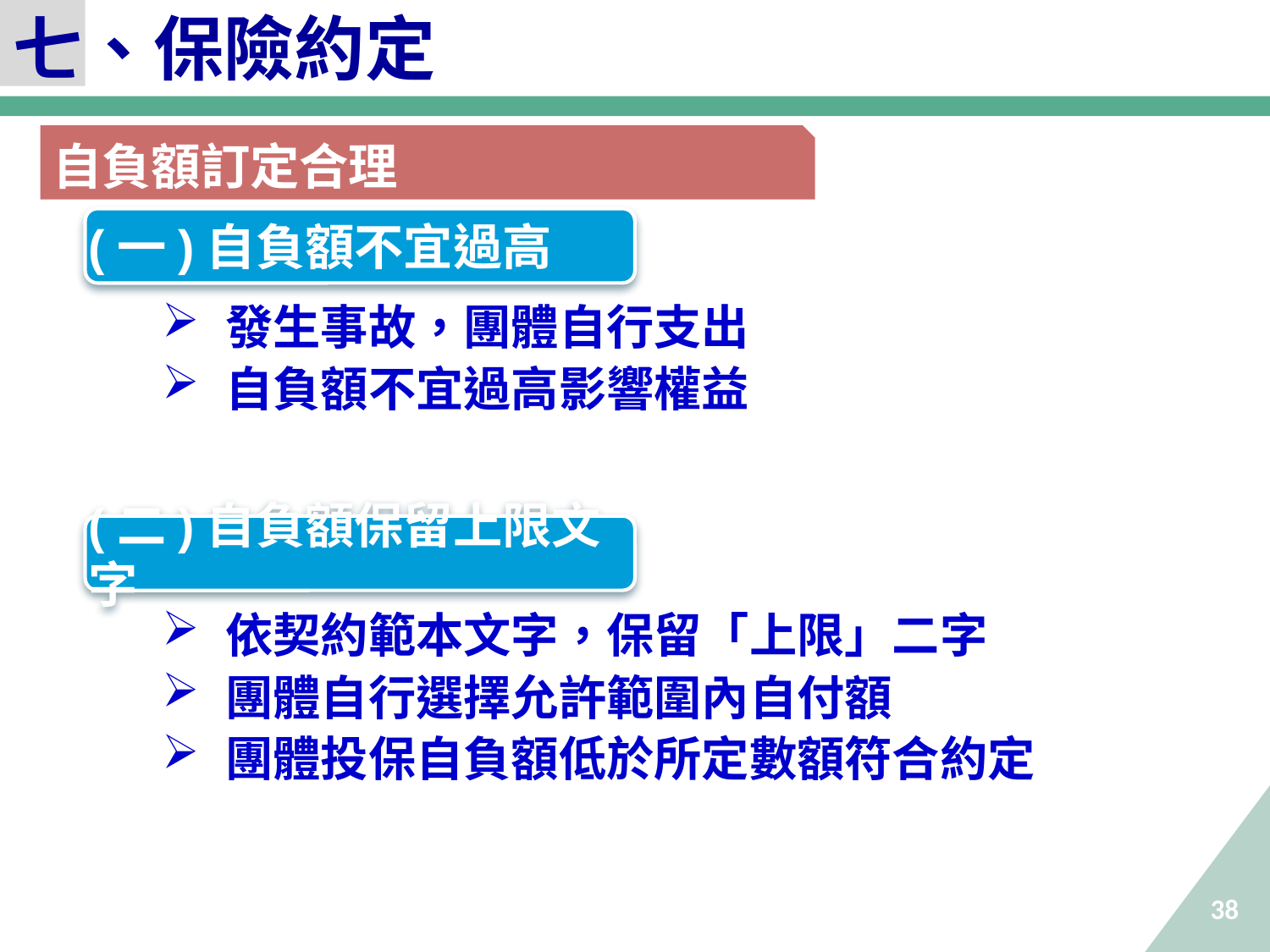

七、保險約定

自負額訂定合理
(一)自負額不宜過高

發生事故，團體自行支出
自負額不宜過高影響權益

依契約範本文字，保留「上限」二字
團體自行選擇允許範圍內自付額
團體投保自負額低於所定數額符合約定
(二)自負額保留上限文字

38